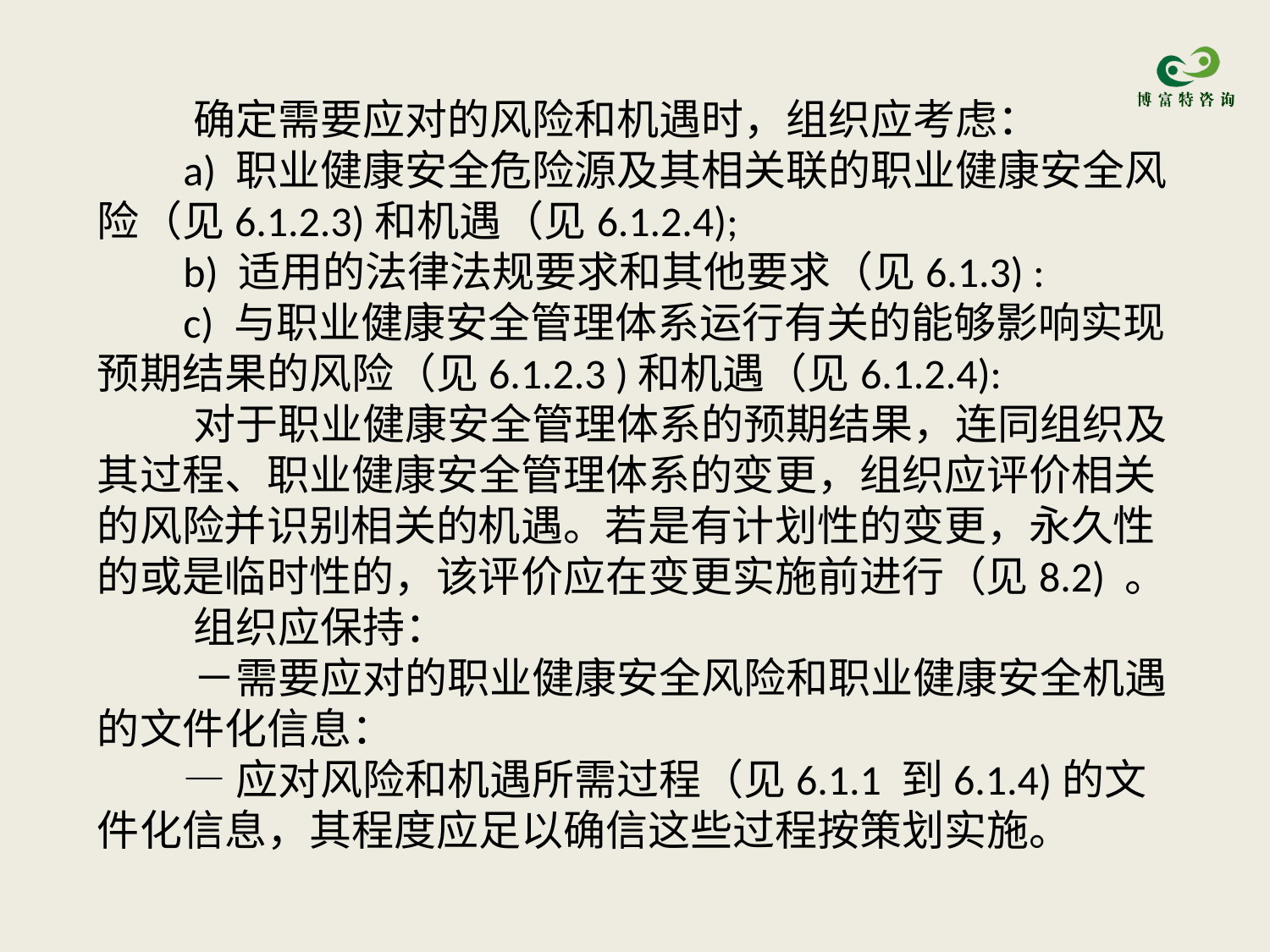

确定需要应对的风险和机遇时，组织应考虑：
         a) 职业健康安全危险源及其相关联的职业健康安全风险（见6.1.2.3)和机遇（见6.1.2.4);
         b) 适用的法律法规要求和其他要求（见6.1.3) :
         c) 与职业健康安全管理体系运行有关的能够影响实现预期结果的风险（见6.1.2.3 )和机遇（见6.1.2.4):
         对于职业健康安全管理体系的预期结果，连同组织及其过程、职业健康安全管理体系的变更，组织应评价相关的风险并识别相关的机遇。若是有计划性的变更，永久性的或是临时性的，该评价应在变更实施前进行（见8.2) 。
         组织应保持：
         －需要应对的职业健康安全风险和职业健康安全机遇的文件化信息：
         —应对风险和机遇所需过程（见6.1.1 到6.1.4)的文件化信息，其程度应足以确信这些过程按策划实施。